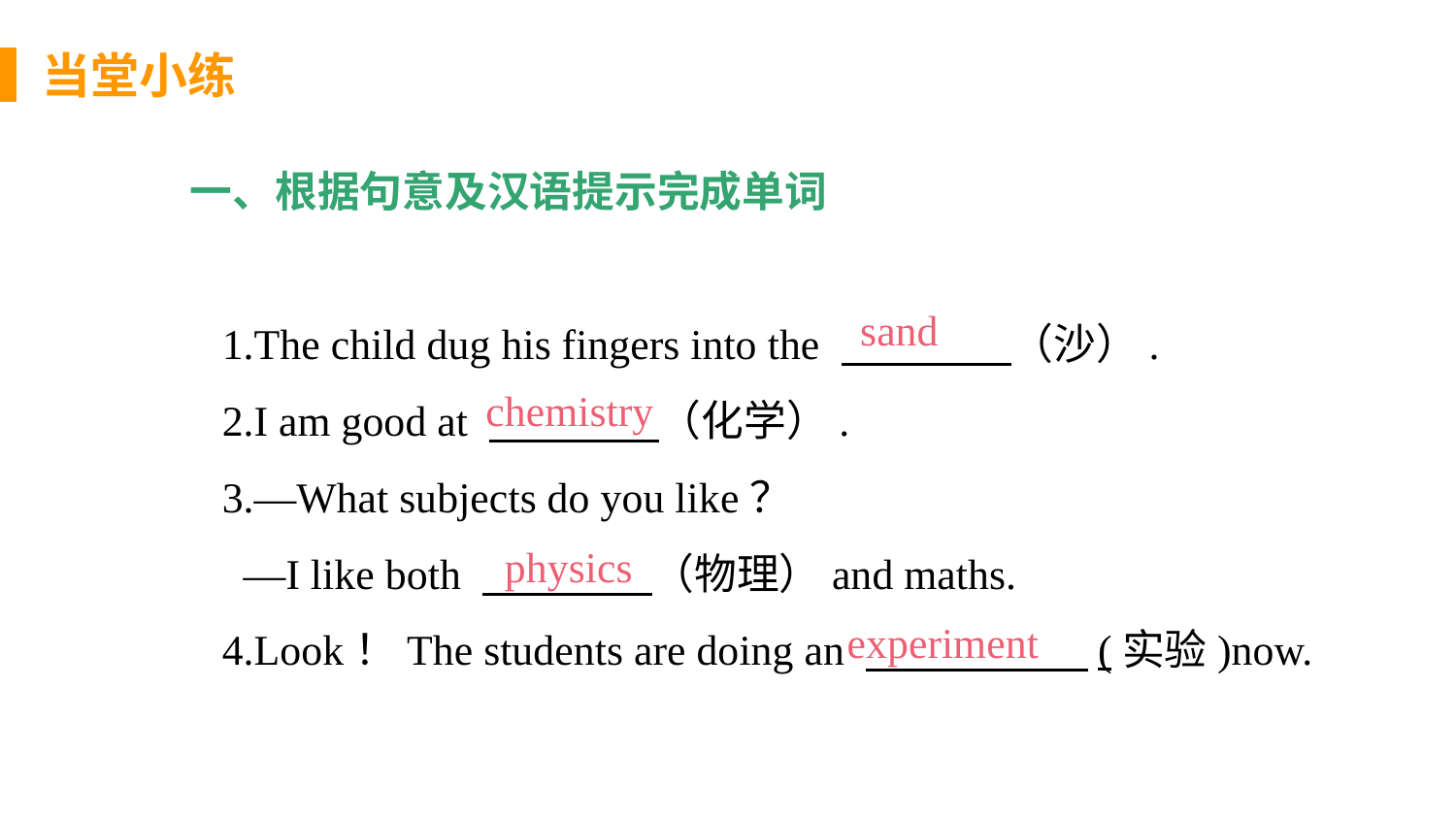

当堂小练

一、根据句意及汉语提示完成单词

   1.The child dug his fingers into the 　　　　（沙）.
   2.I am good at 　　　　（化学）.
   3.—What subjects do you like？
     —I like both 　　　　（物理）and maths.
   4.Look！The students are doing an 　　　　　 (实验)now.
sand
chemistry
physics
experiment